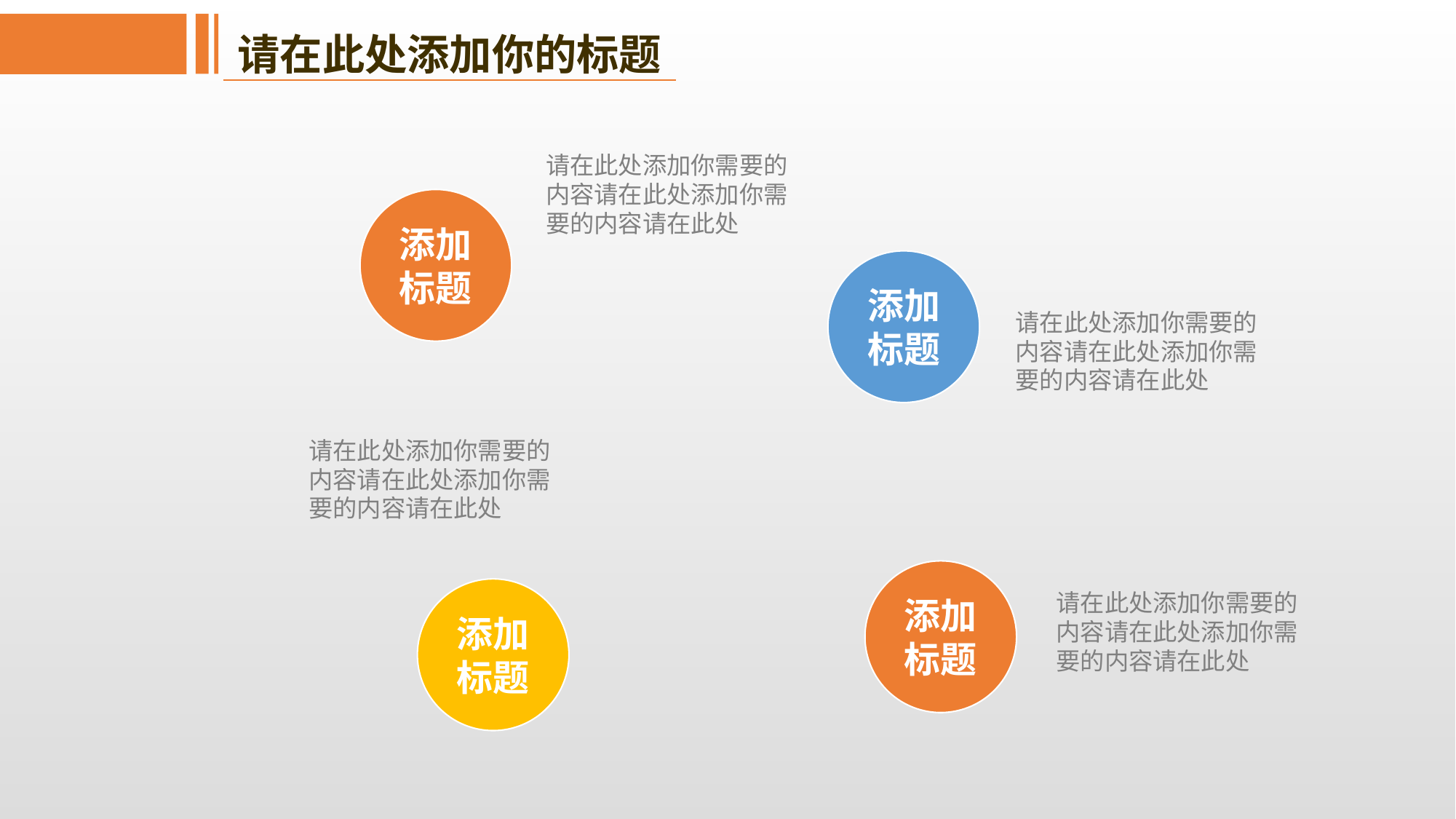

请在此处添加你的标题
请在此处添加你需要的内容请在此处添加你需要的内容请在此处
添加标题
添加标题
请在此处添加你需要的内容请在此处添加你需要的内容请在此处
请在此处添加你需要的内容请在此处添加你需要的内容请在此处

添加标题
请在此处添加你需要的内容请在此处添加你需要的内容请在此处
添加标题